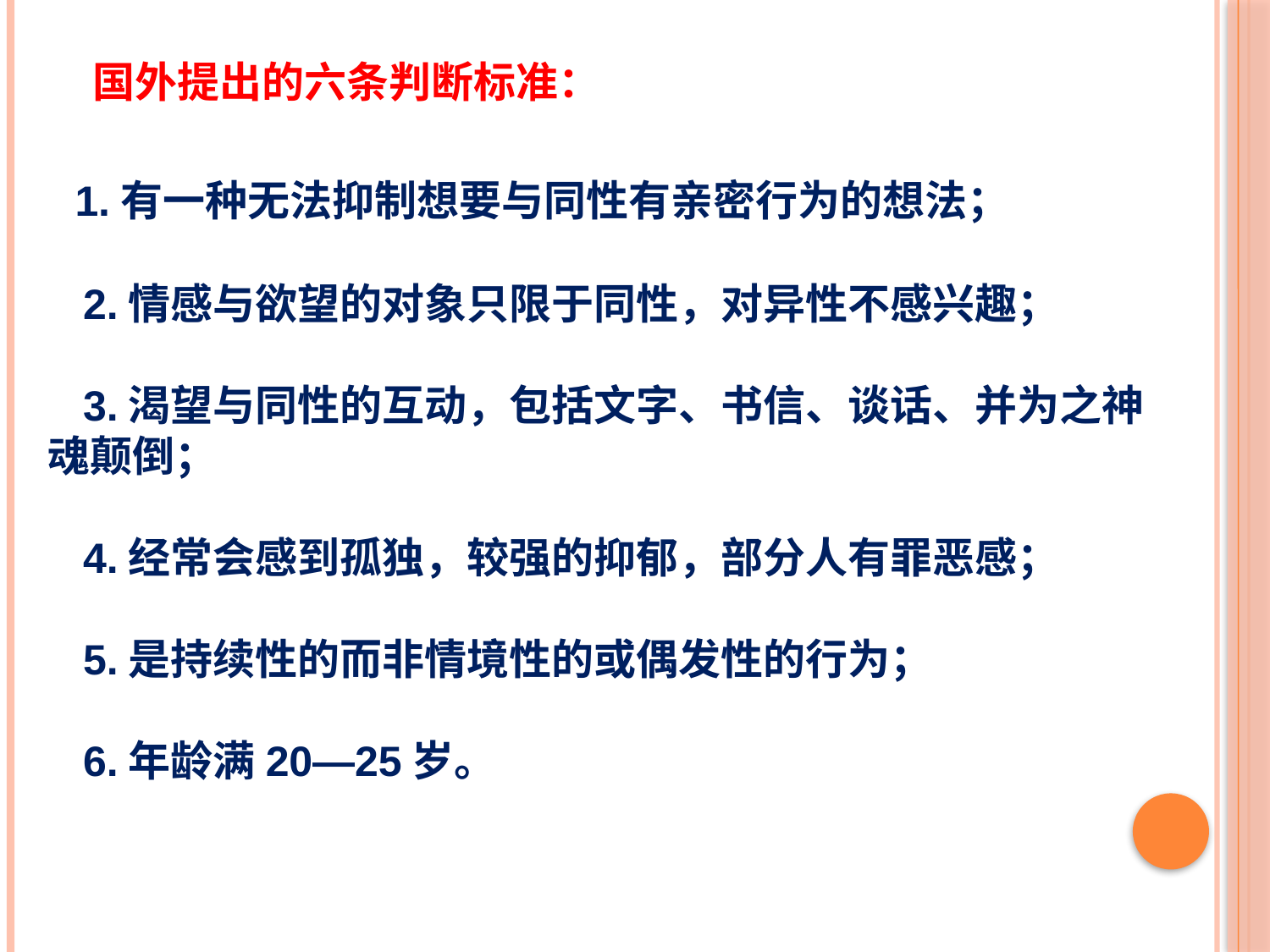

国外提出的六条判断标准：

  1.有一种无法抑制想要与同性有亲密行为的想法；

   2.情感与欲望的对象只限于同性，对异性不感兴趣；

   3.渴望与同性的互动，包括文字、书信、谈话、并为之神魂颠倒；

   4.经常会感到孤独，较强的抑郁，部分人有罪恶感；

   5.是持续性的而非情境性的或偶发性的行为；

   6.年龄满20—25岁。